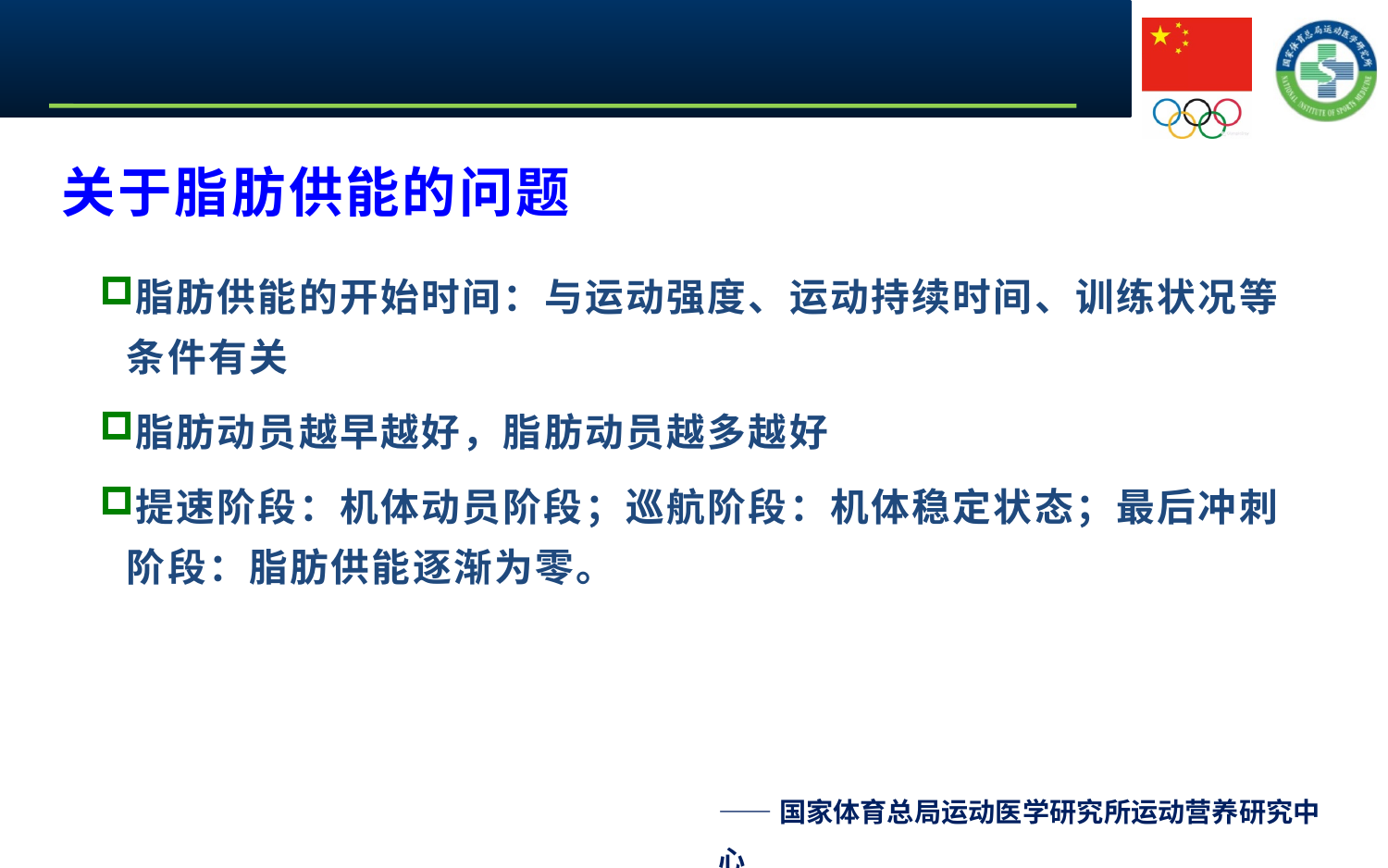

# 关于脂肪供能的问题
脂肪供能的开始时间：与运动强度、运动持续时间、训练状况等条件有关
脂肪动员越早越好，脂肪动员越多越好
提速阶段：机体动员阶段；巡航阶段：机体稳定状态；最后冲刺阶段：脂肪供能逐渐为零。